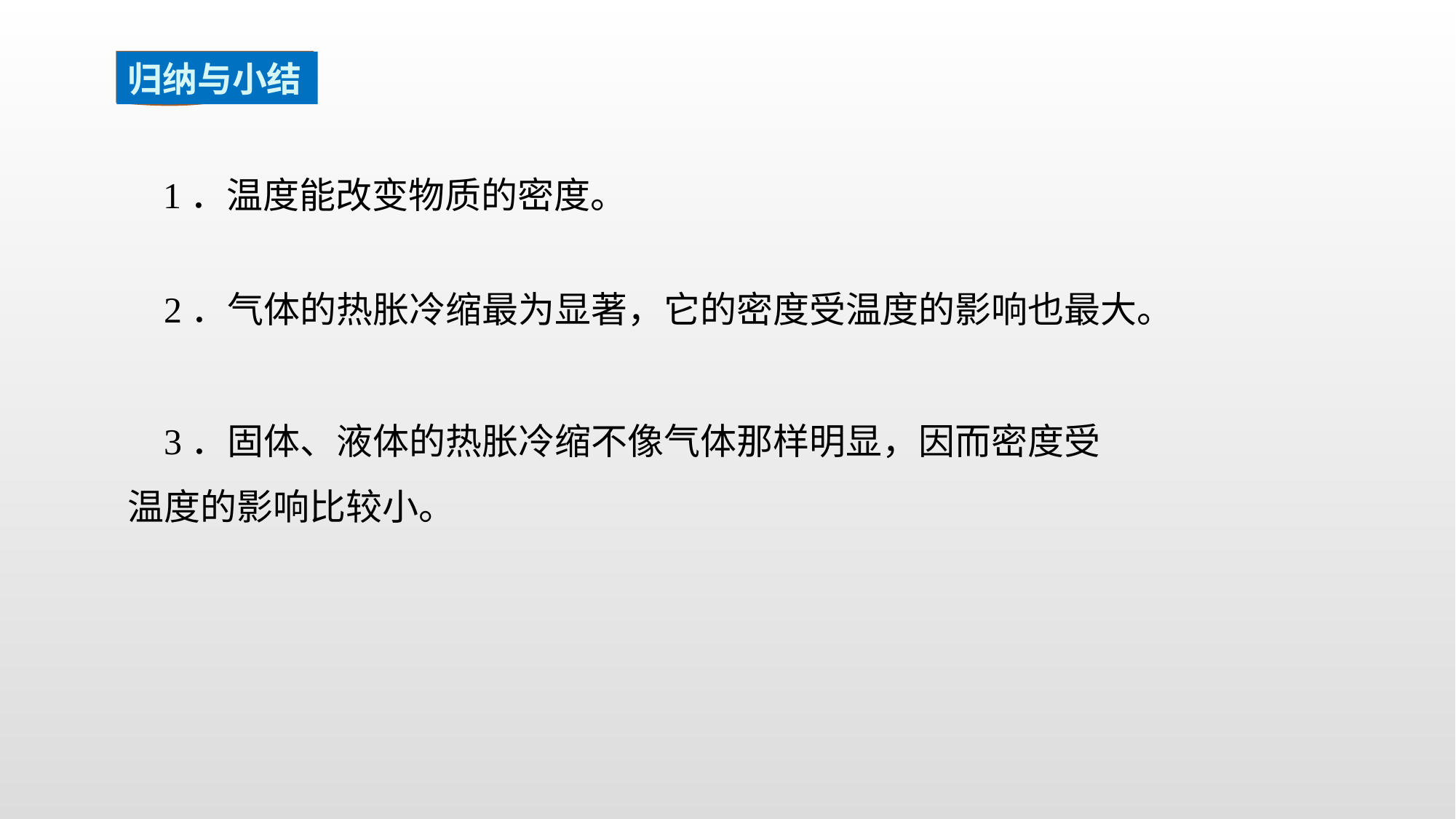

归纳与小结
1．温度能改变物质的密度。
    2．气体的热胀冷缩最为显著，它的密度受温度的影响也最大。
    3．固体、液体的热胀冷缩不像气体那样明显，因而密度受温度的影响比较小。